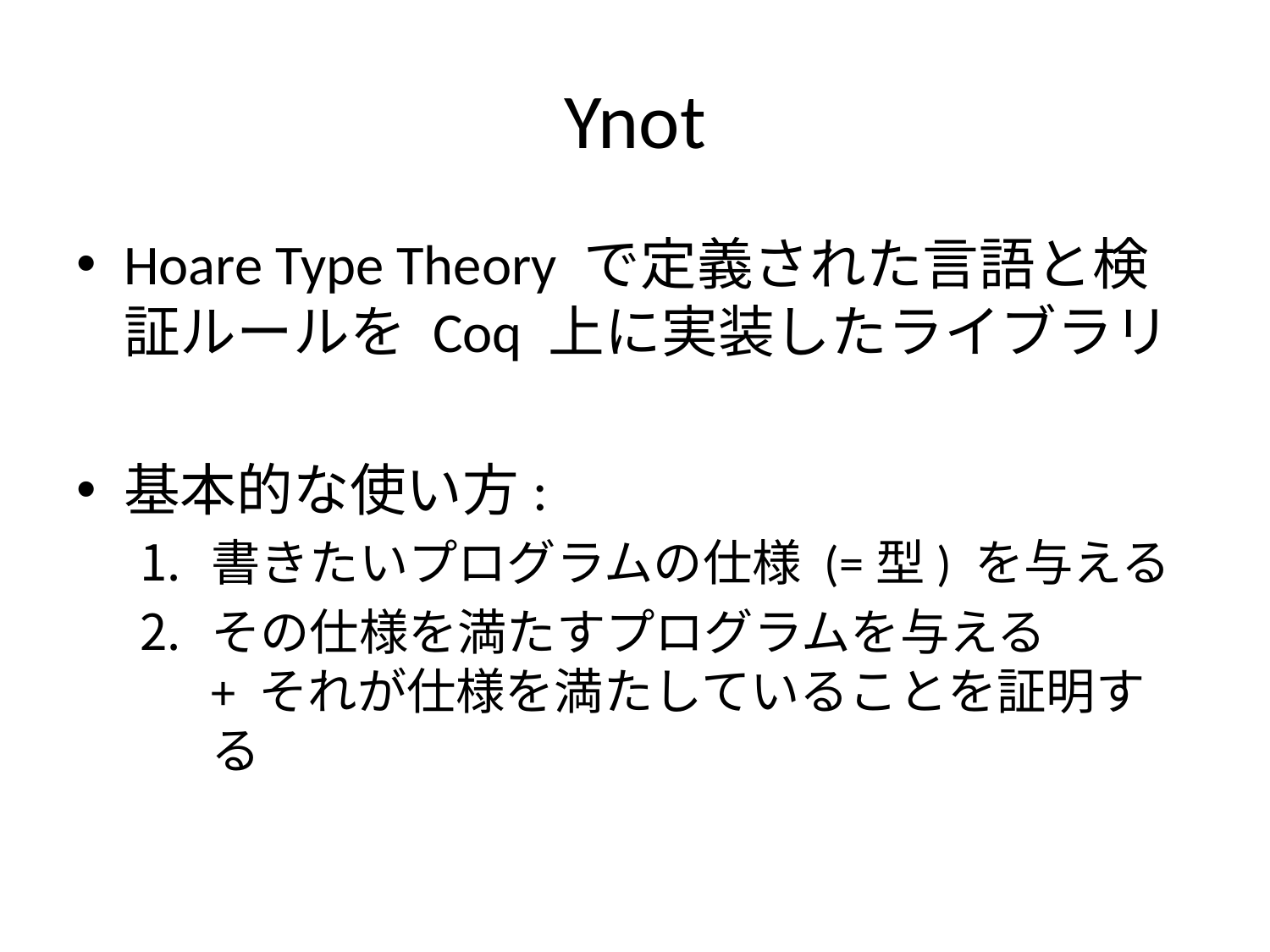

# Ynot
Hoare Type Theory で定義された言語と検証ルールを Coq 上に実装したライブラリ

基本的な使い方:
書きたいプログラムの仕様 (=型) を与える
その仕様を満たすプログラムを与える
+ それが仕様を満たしていることを証明する